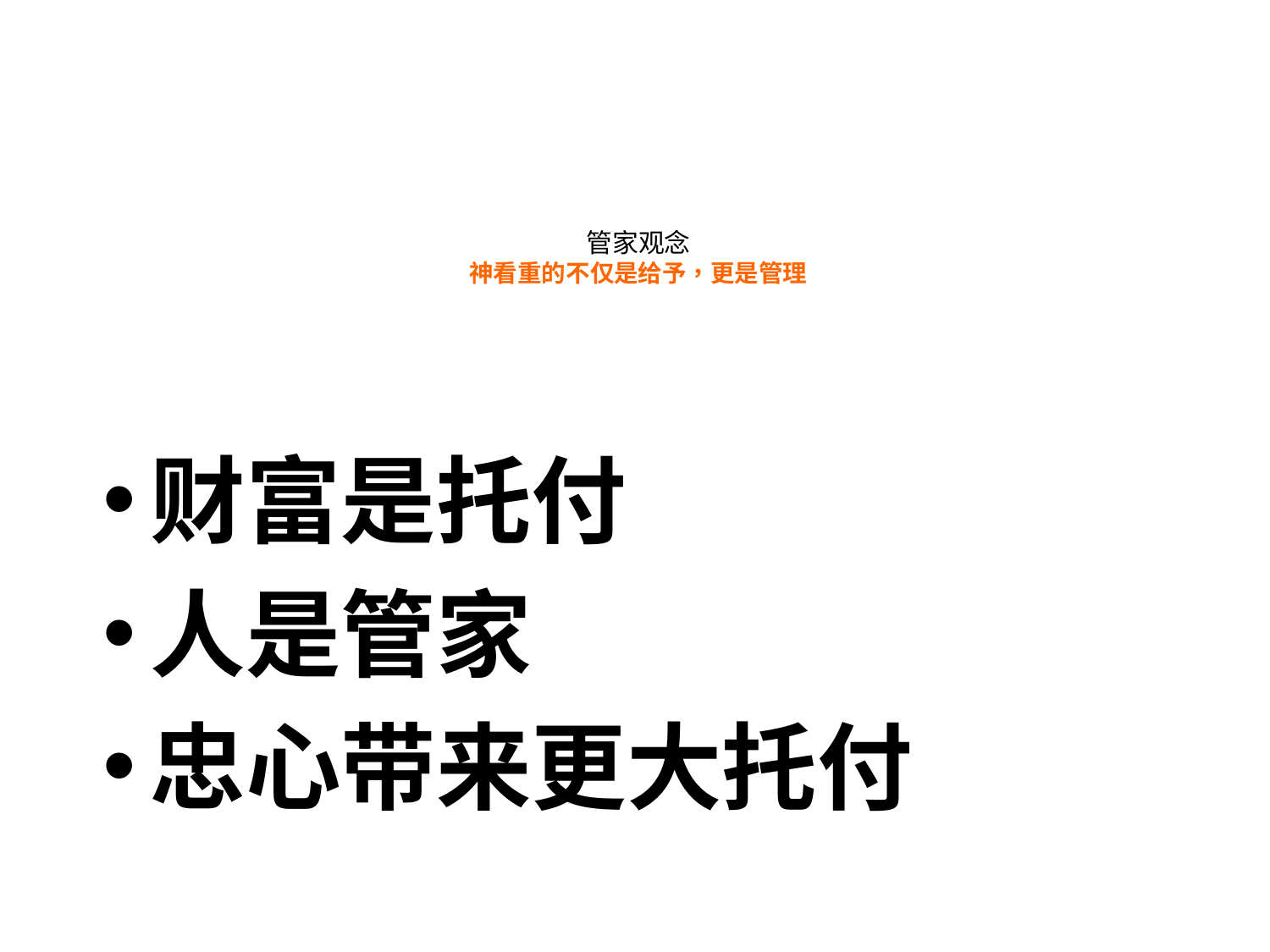

# 管家观念 神看重的不仅是给予，更是管理

财富是托付
人是管家
忠心带来更大托付